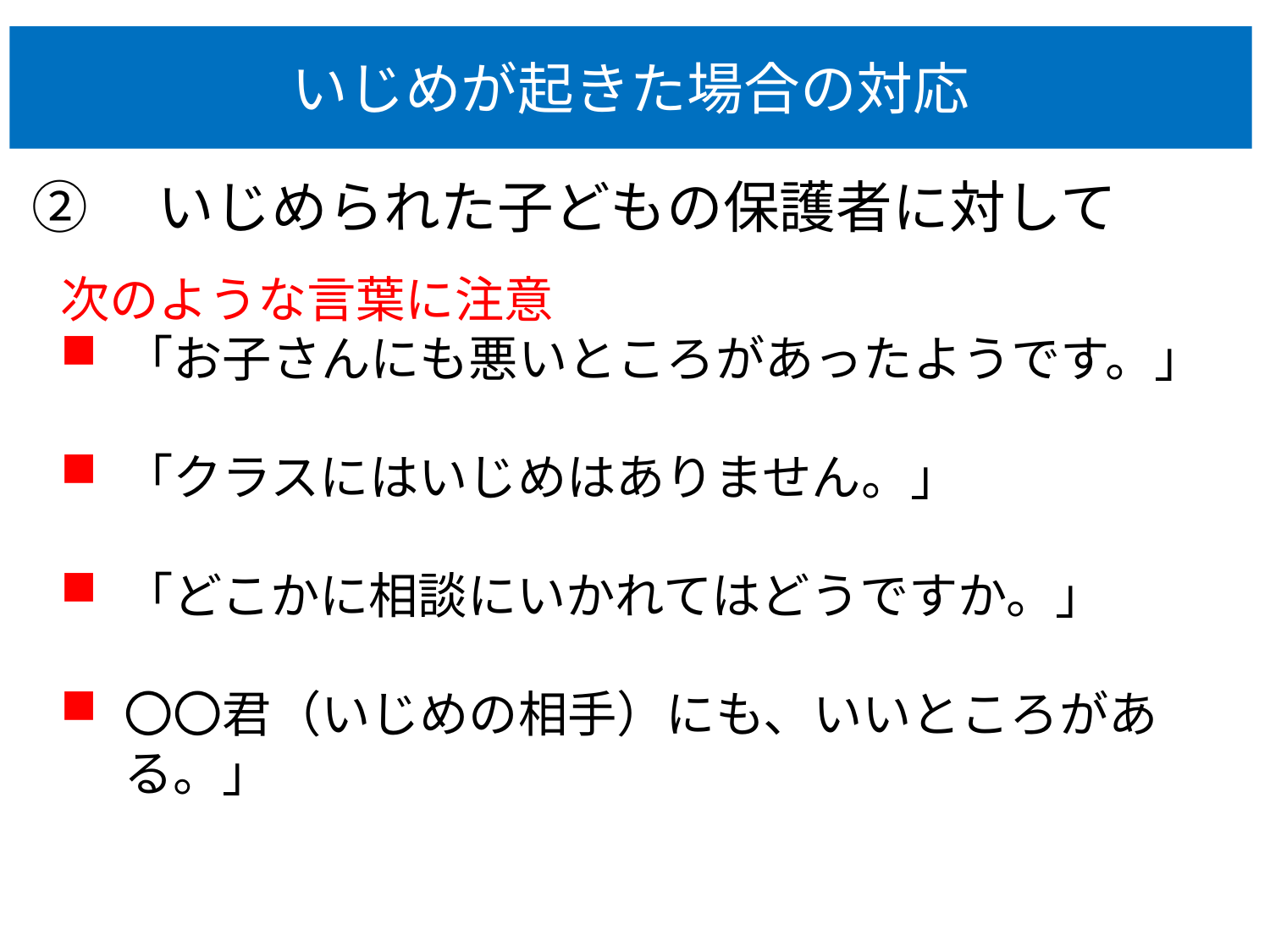

# いじめが起きた場合の対応
②　いじめられた子どもの保護者に対して

次のような言葉に注意
「お子さんにも悪いところがあったようです。」

「クラスにはいじめはありません。」

「どこかに相談にいかれてはどうですか。」

〇〇君（いじめの相手）にも、いいところがある。」